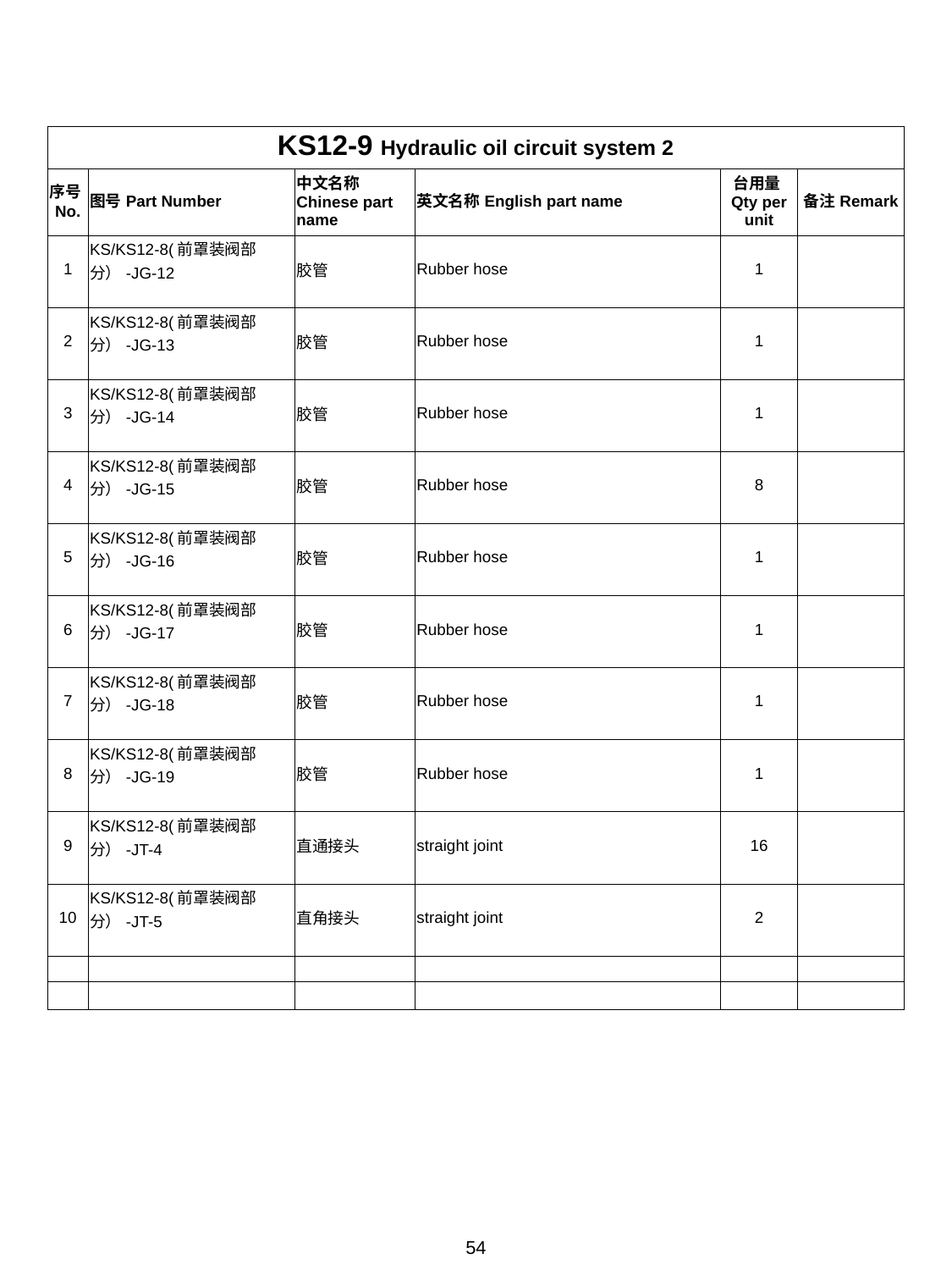

| KS12-9 Hydraulic oil circuit system 2 |  |  |  |  |  |
| --- | --- | --- | --- | --- | --- |
| 序号No. | 图号Part Number | 中文名称Chinese part name | 英文名称English part name | 台用量Qty per unit | 备注Remark |
| 1 | KS/KS12-8(前罩装阀部分）-JG-12 | 胶管 | Rubber hose | 1 |  |
| 2 | KS/KS12-8(前罩装阀部分）-JG-13 | 胶管 | Rubber hose | 1 |  |
| 3 | KS/KS12-8(前罩装阀部分）-JG-14 | 胶管 | Rubber hose | 1 |  |
| 4 | KS/KS12-8(前罩装阀部分）-JG-15 | 胶管 | Rubber hose | 8 |  |
| 5 | KS/KS12-8(前罩装阀部分）-JG-16 | 胶管 | Rubber hose | 1 |  |
| 6 | KS/KS12-8(前罩装阀部分）-JG-17 | 胶管 | Rubber hose | 1 |  |
| 7 | KS/KS12-8(前罩装阀部分）-JG-18 | 胶管 | Rubber hose | 1 |  |
| 8 | KS/KS12-8(前罩装阀部分）-JG-19 | 胶管 | Rubber hose | 1 |  |
| 9 | KS/KS12-8(前罩装阀部分）-JT-4 | 直通接头 | straight joint | 16 |  |
| 10 | KS/KS12-8(前罩装阀部分）-JT-5 | 直角接头 | straight joint | 2 |  |
|  |  |  |  |  |  |
|  |  |  |  |  |  |
54